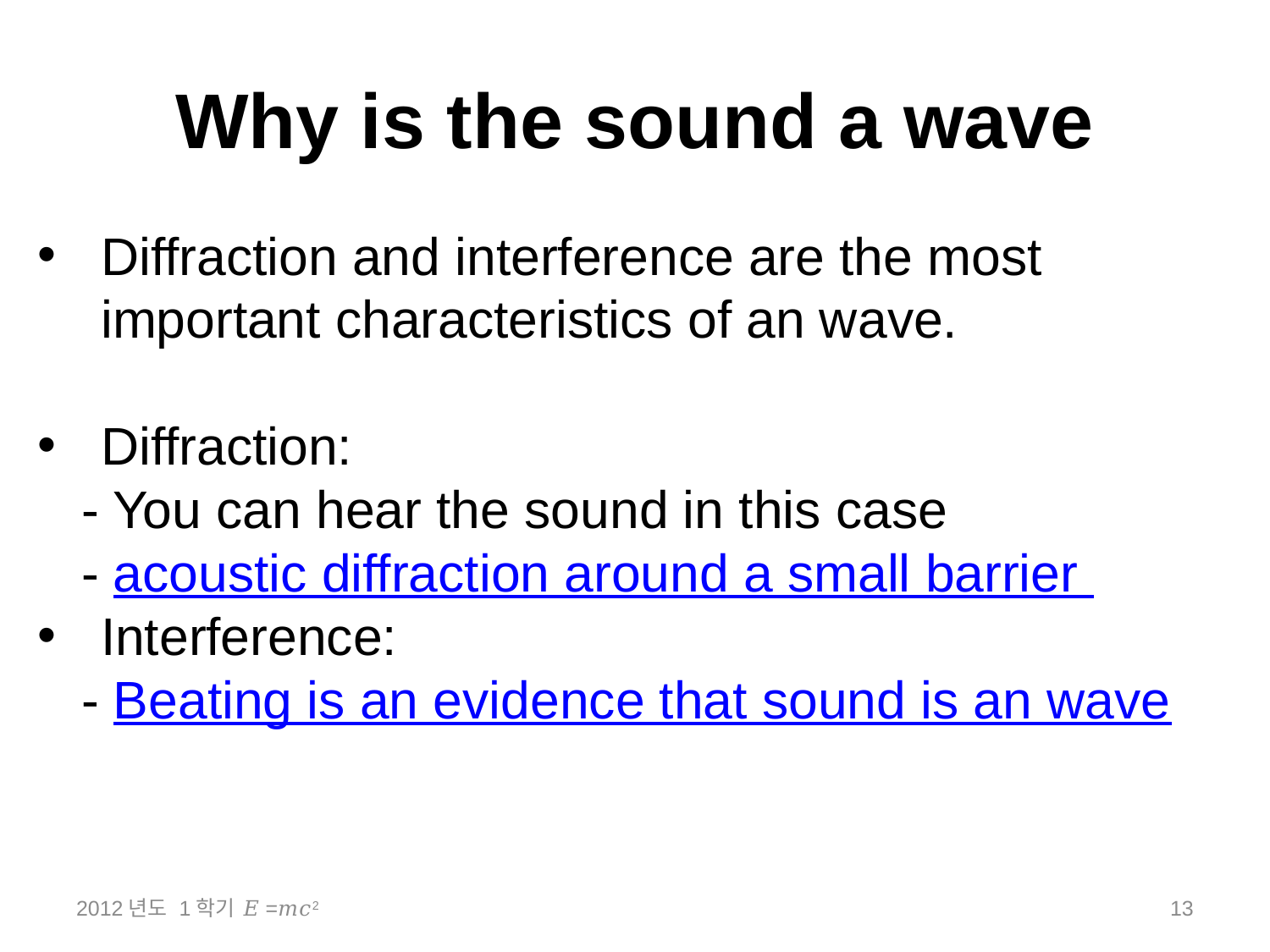

# Why is the sound a wave
Diffraction and interference are the most important characteristics of an wave.

Diffraction:
   - You can hear the sound in this case
   - acoustic diffraction around a small barrier
Interference:
   - Beating is an evidence that sound is an wave
2012년도 1학기 𝐸=𝑚𝑐2
13